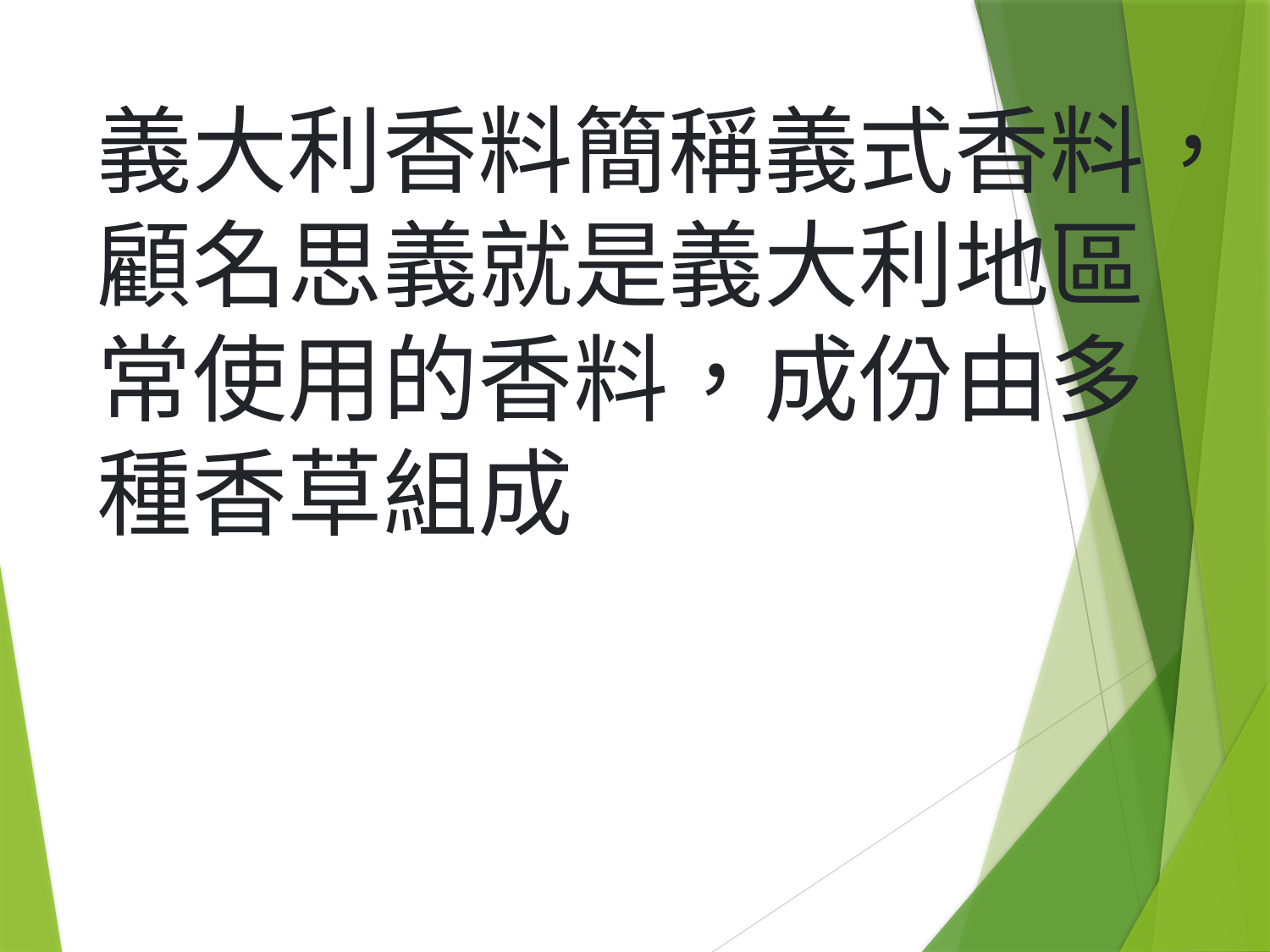

# 義大利香料簡稱義式香料，顧名思義就是義大利地區常使用的香料，成份由多種香草組成